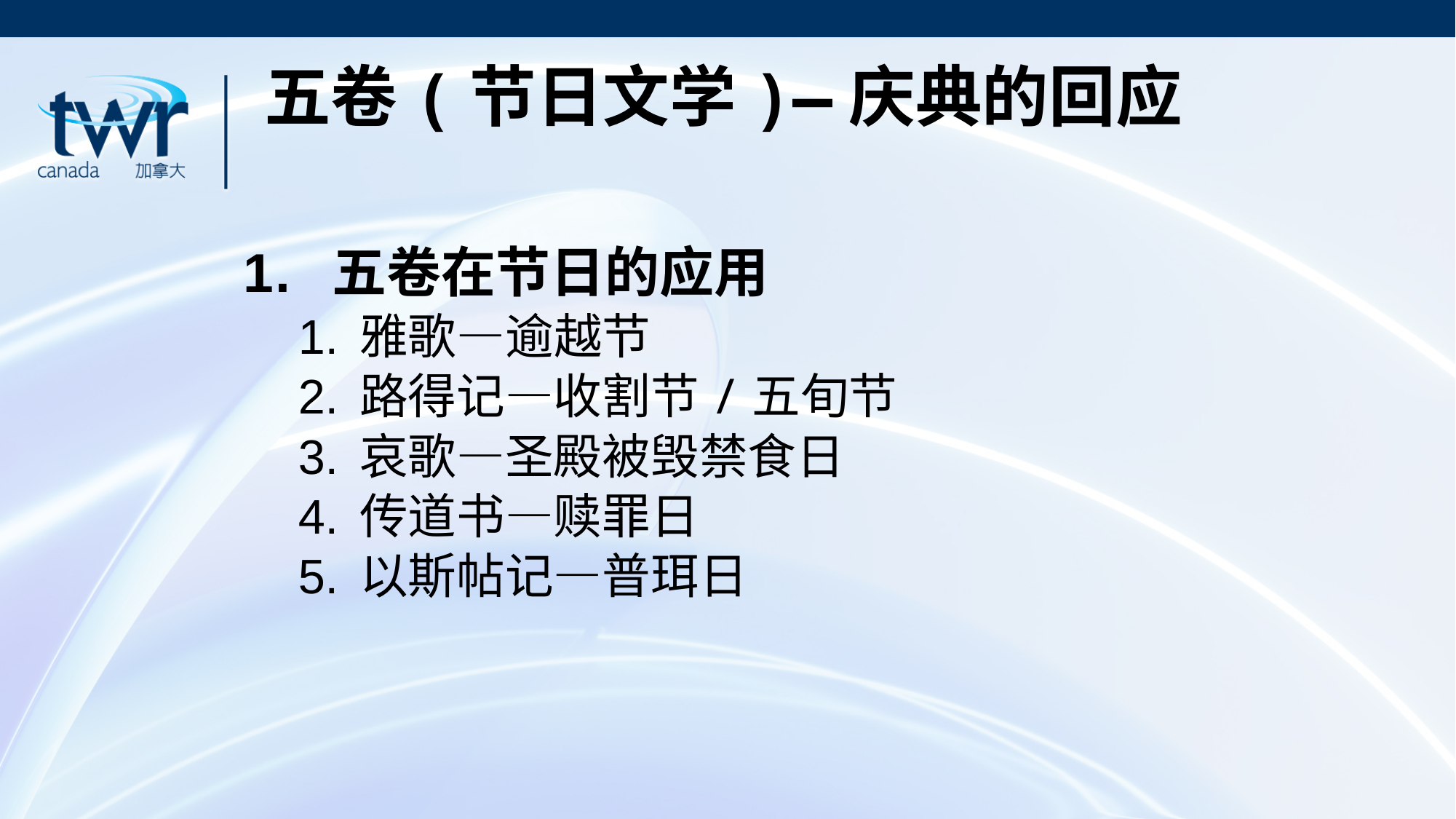

# 五卷(节日文学)—庆典的回应
五卷在节日的应用
雅歌—逾越节
路得记—收割节/五旬节
哀歌—圣殿被毁禁食日
传道书—赎罪日
以斯帖记—普珥日